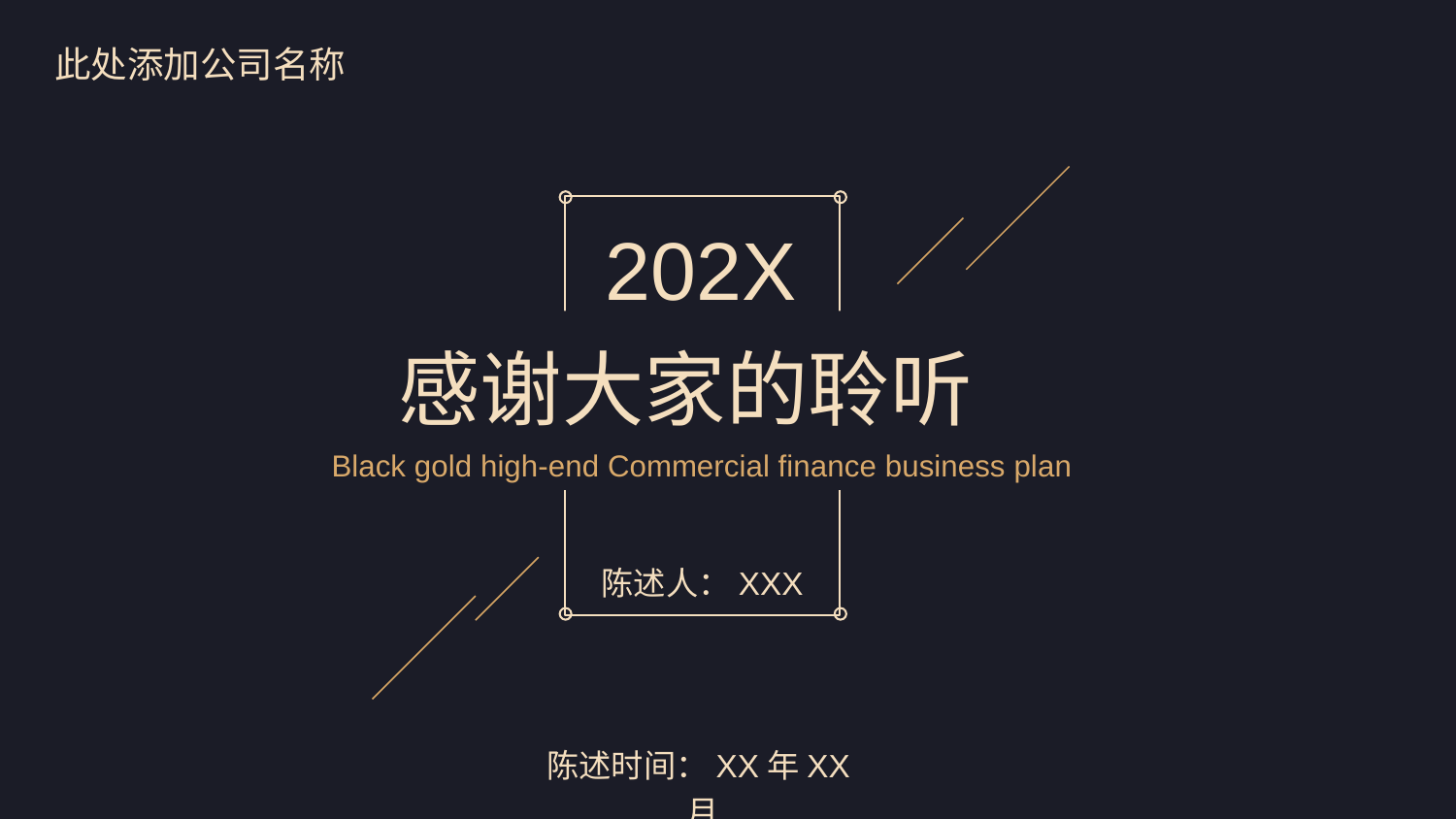

此处添加公司名称

202X

感谢大家的聆听
Black gold high-end Commercial finance business plan
陈述人：XXX
陈述时间：XX年XX月